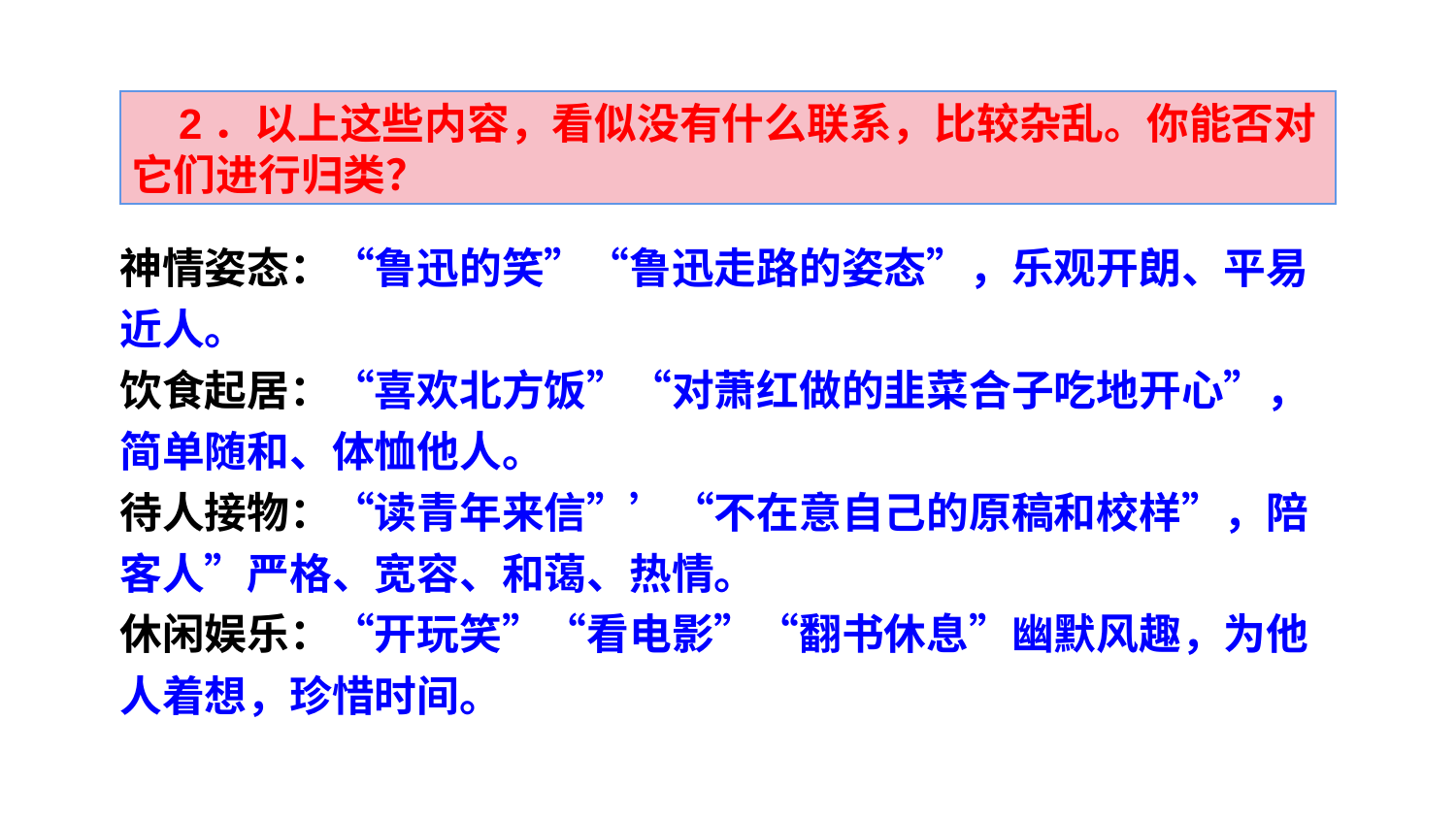

2．以上这些内容，看似没有什么联系，比较杂乱。你能否对它们进行归类？
神情姿态：“鲁迅的笑”“鲁迅走路的姿态”，乐观开朗、平易近人。
饮食起居：“喜欢北方饭”“对萧红做的韭菜合子吃地开心”，简单随和、体恤他人。
待人接物：“读青年来信”’“不在意自己的原稿和校样”，陪客人”严格、宽容、和蔼、热情。
休闲娱乐：“开玩笑”“看电影”“翻书休息”幽默风趣，为他人着想，珍惜时间。